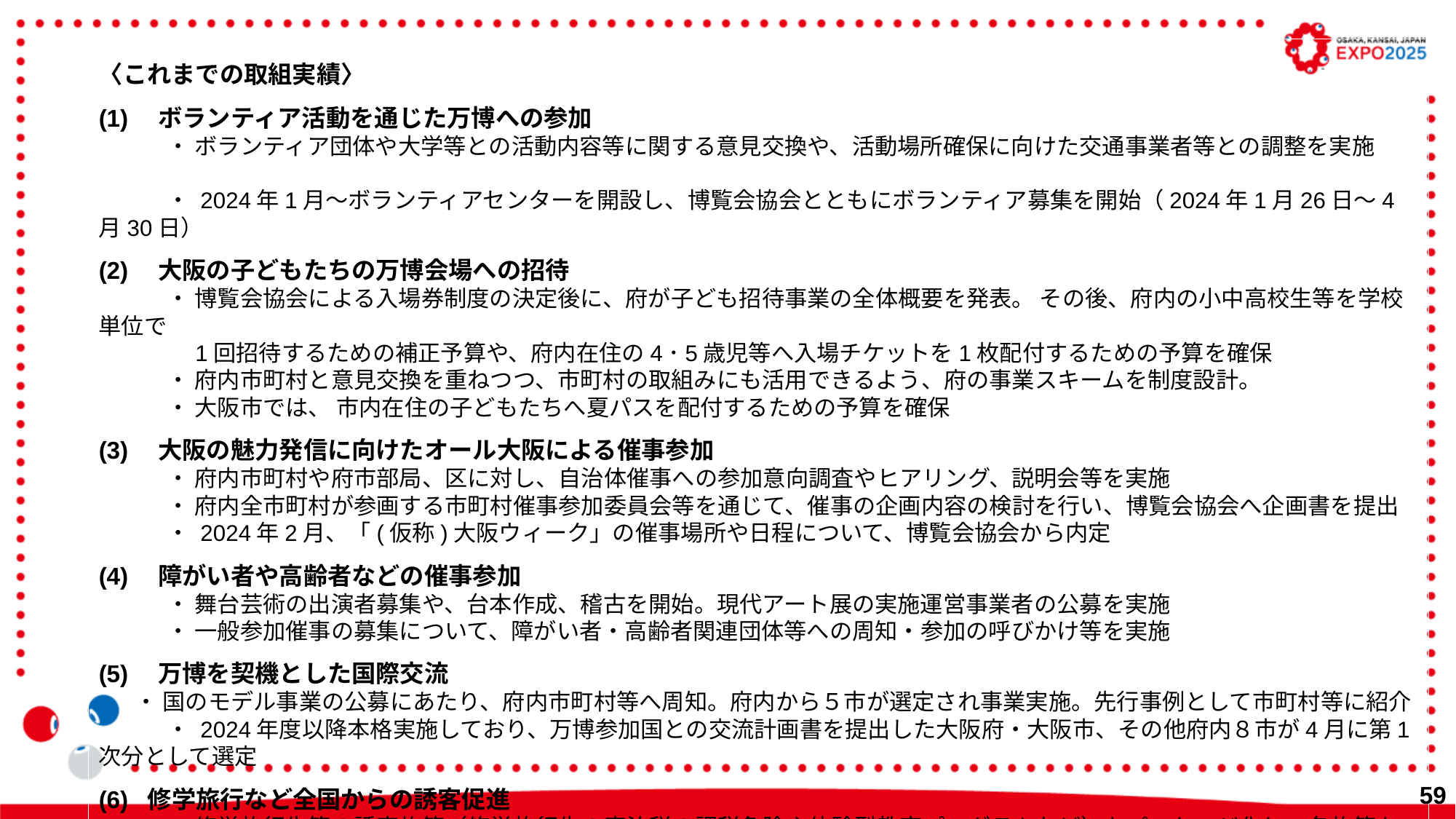

〈これまでの取組実績〉
(1)　ボランティア活動を通じた万博への参加
　　　・ ボランティア団体や大学等との活動内容等に関する意見交換や、活動場所確保に向けた交通事業者等との調整を実施
　　　・ 2024年1月～ボランティアセンターを開設し、博覧会協会とともにボランティア募集を開始（2024年1月26日～4月30日）
(2)　大阪の子どもたちの万博会場への招待
　　　・ 博覧会協会による入場券制度の決定後に、府が子ども招待事業の全体概要を発表。 その後、府内の小中高校生等を学校単位で
　　　　1回招待するための補正予算や、府内在住の4･5歳児等へ入場チケットを1枚配付するための予算を確保
　　　・ 府内市町村と意見交換を重ねつつ、市町村の取組みにも活用できるよう、府の事業スキームを制度設計。
　　　・ 大阪市では、 市内在住の子どもたちへ夏パスを配付するための予算を確保
(3)　大阪の魅力発信に向けたオール大阪による催事参加
　　　・ 府内市町村や府市部局、区に対し、自治体催事への参加意向調査やヒアリング、説明会等を実施
　　　・ 府内全市町村が参画する市町村催事参加委員会等を通じて、催事の企画内容の検討を行い、博覧会協会へ企画書を提出
　　　・ 2024年2月、「(仮称)大阪ウィーク」の催事場所や日程について、博覧会協会から内定
(4)　障がい者や高齢者などの催事参加
　　　・ 舞台芸術の出演者募集や、台本作成、稽古を開始。現代アート展の実施運営事業者の公募を実施
　　　・ 一般参加催事の募集について、障がい者・高齢者関連団体等への周知・参加の呼びかけ等を実施
(5)　万博を契機とした国際交流
      ・ 国のモデル事業の公募にあたり、府内市町村等へ周知。府内から５市が選定され事業実施。先行事例として市町村等に紹介
　　　・ 2024年度以降本格実施しており、万博参加国との交流計画書を提出した大阪府・大阪市、その他府内８市が4月に第1次分として選定
(6)  修学旅行など全国からの誘客促進
　　　・ 修学旅行生等の誘客施策（修学旅行生の宿泊税の課税免除や体験型教育プログラムなど）をパッケージ化し、各施策を推進

59